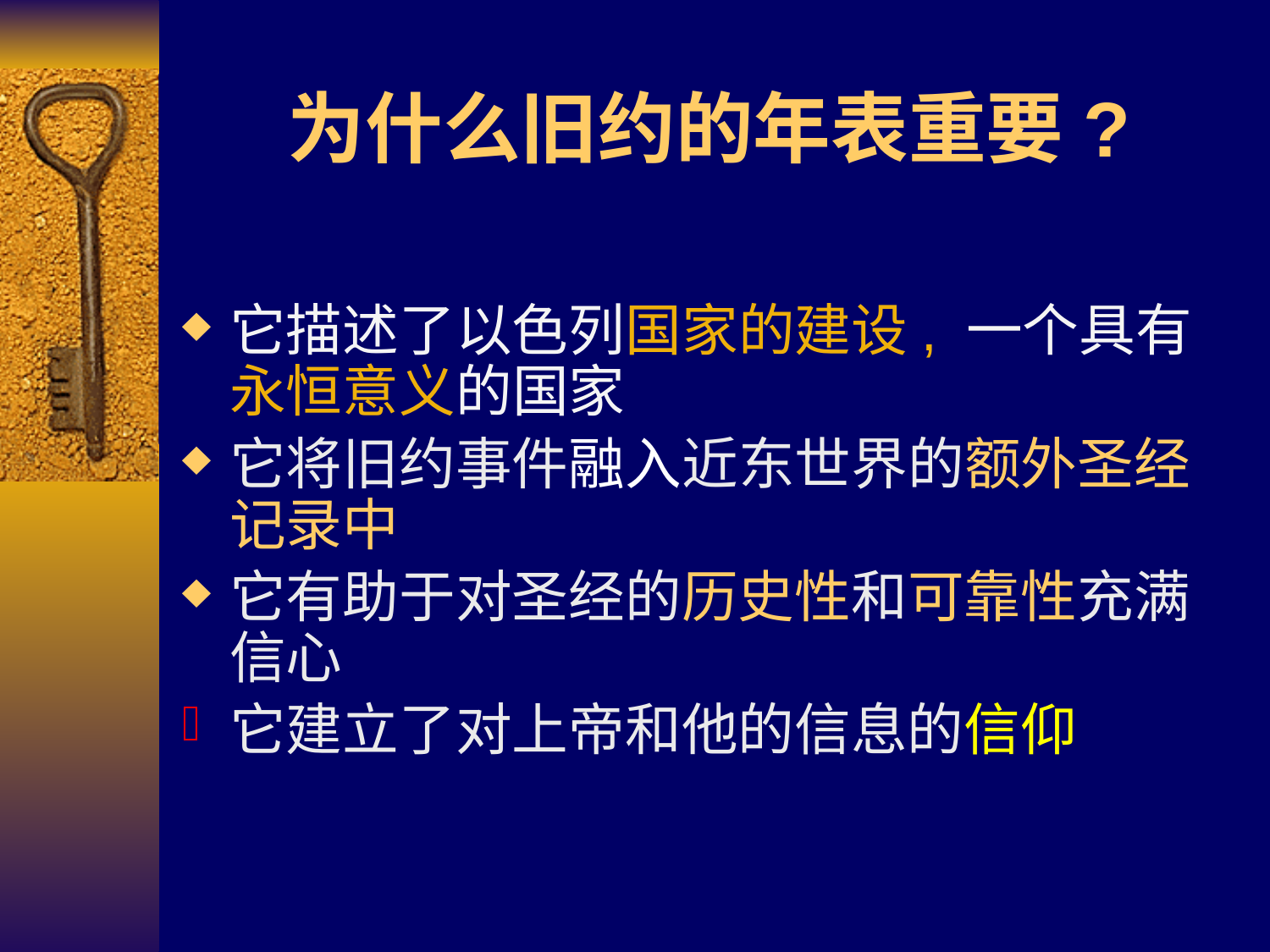

# 为什么旧约的年表重要?
它描述了以色列国家的建设, 一个具有永恒意义的国家
它将旧约事件融入近东世界的额外圣经记录中
它有助于对圣经的历史性和可靠性充满信心
它建立了对上帝和他的信息的信仰